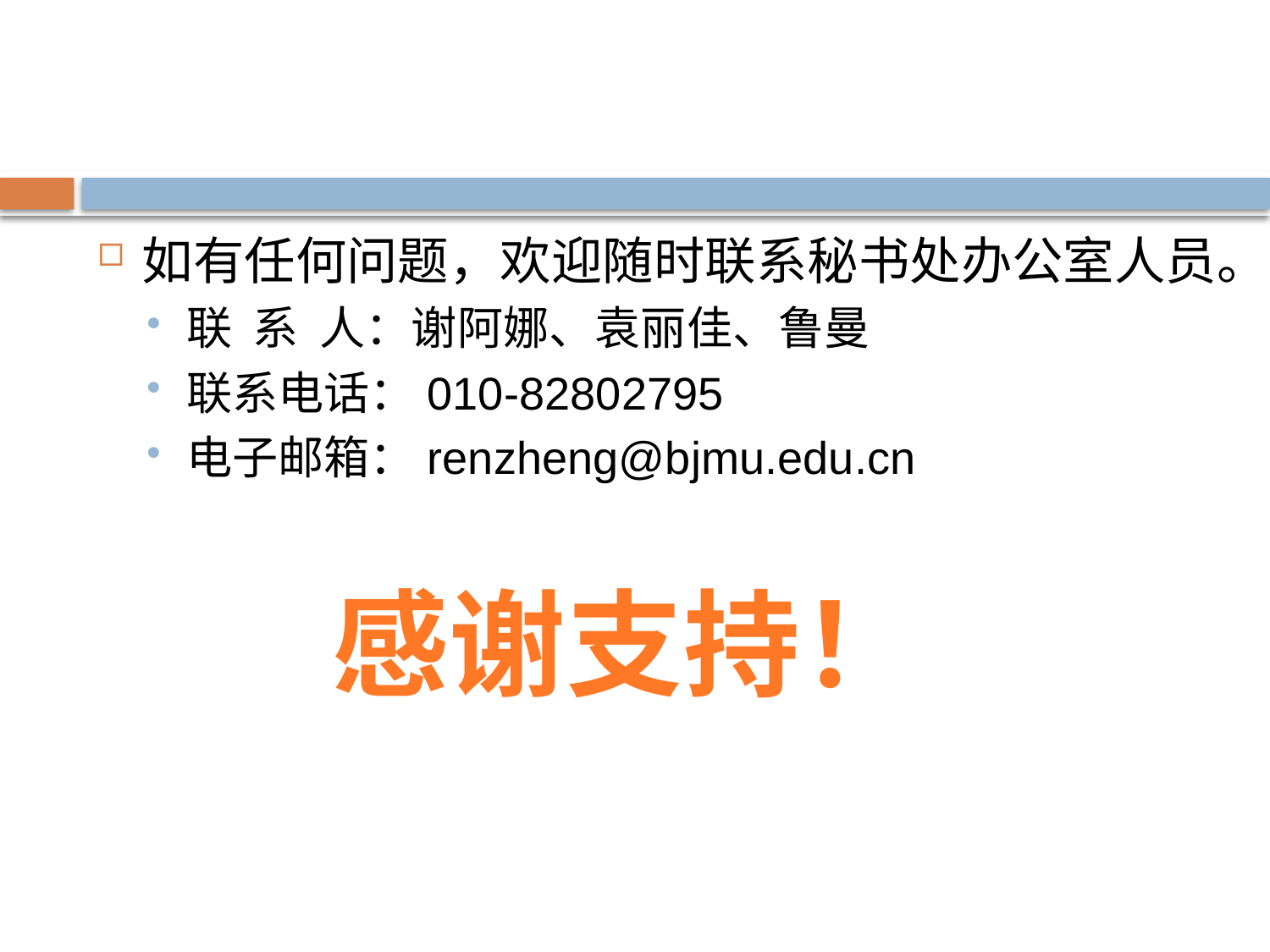

#
如有任何问题，欢迎随时联系秘书处办公室人员。
联  系  人：谢阿娜、袁丽佳、鲁曼
联系电话：010-82802795
电子邮箱：renzheng@bjmu.edu.cn
感谢支持！